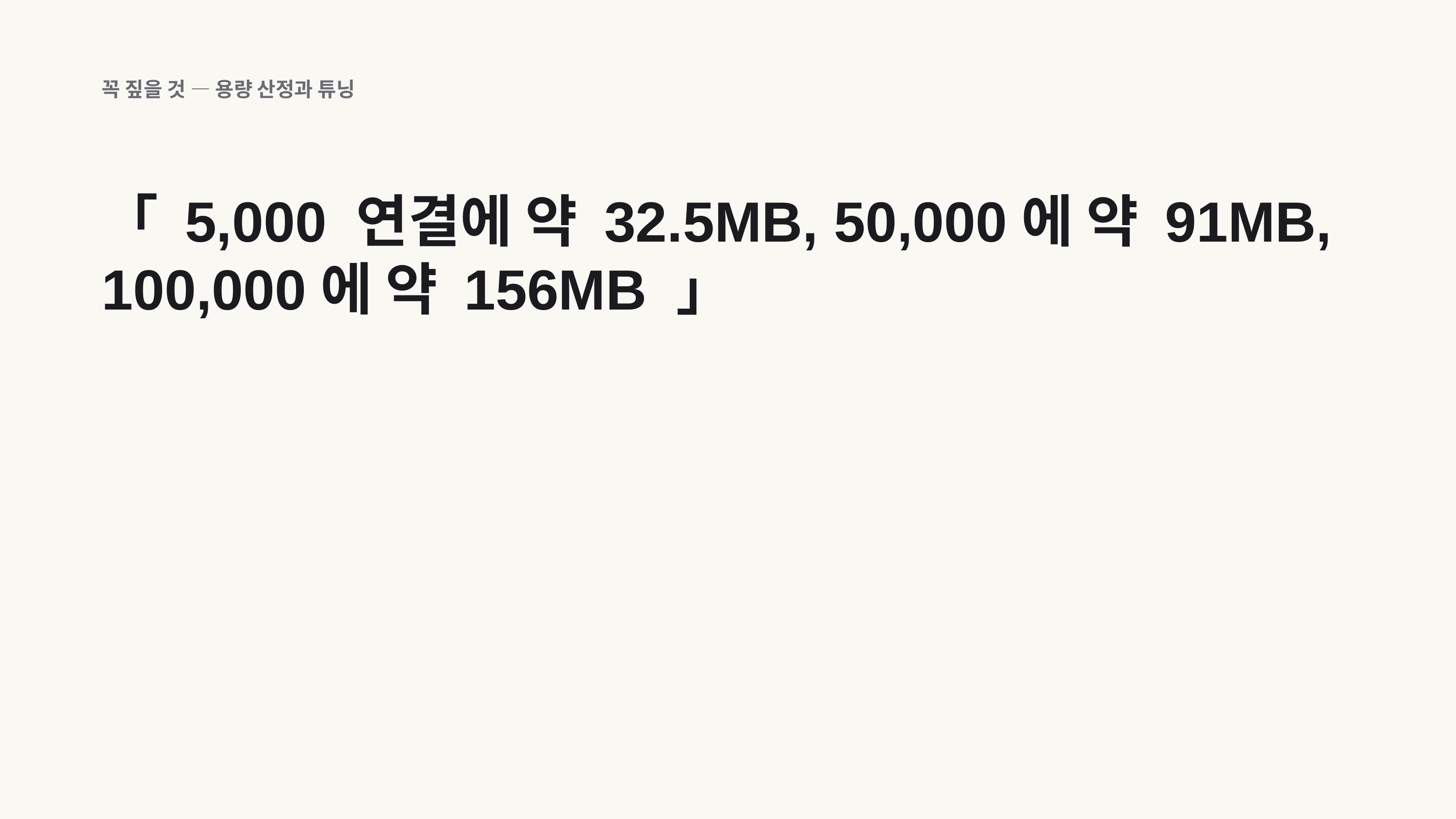

꼭 짚을 것 — 용량 산정과 튜닝
「 5,000 연결에 약 32.5MB, 50,000에 약 91MB, 100,000에 약 156MB 」